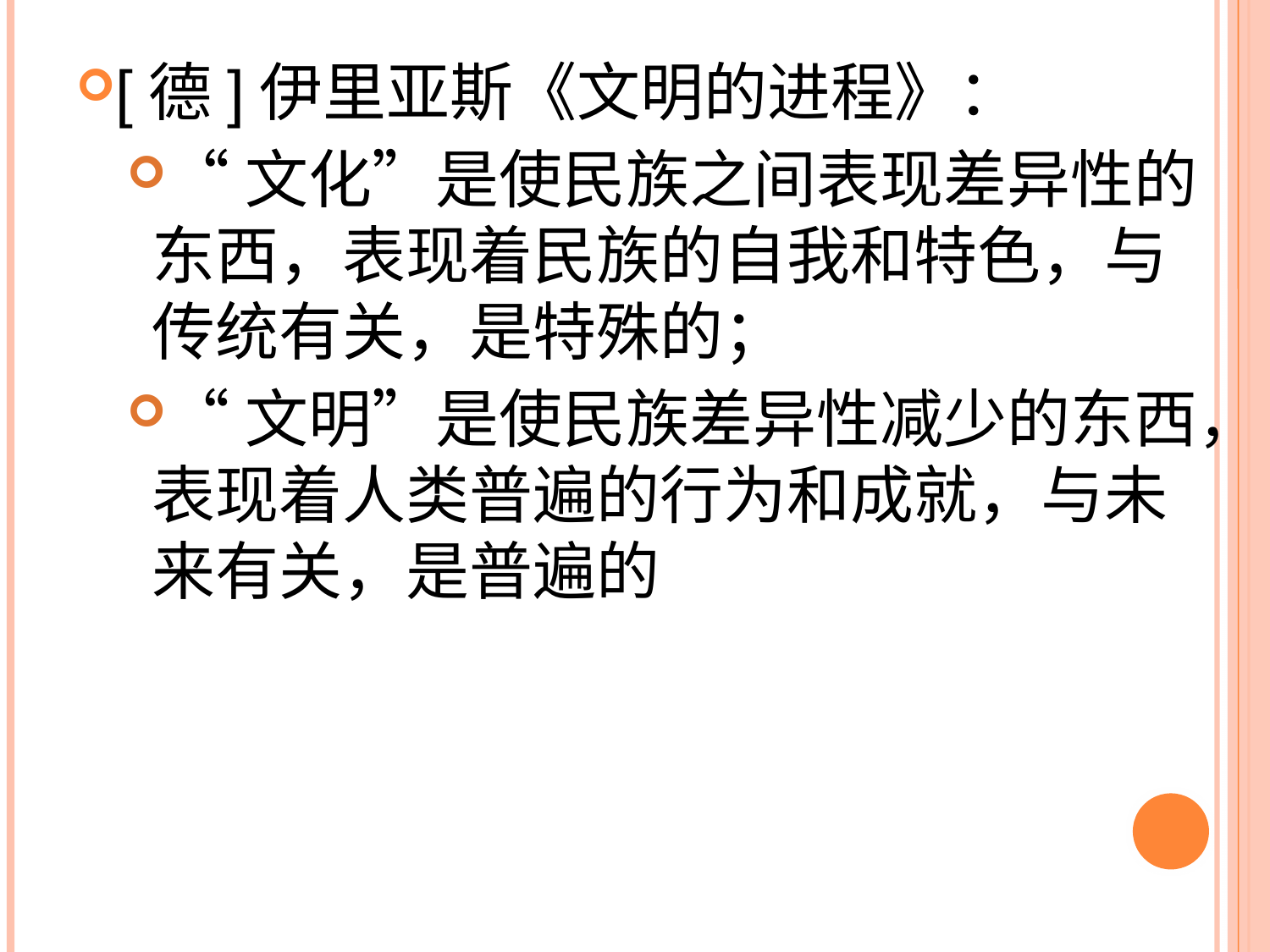

[德]伊里亚斯《文明的进程》：
“文化”是使民族之间表现差异性的东西，表现着民族的自我和特色，与传统有关，是特殊的；
“文明”是使民族差异性减少的东西，表现着人类普遍的行为和成就，与未来有关，是普遍的